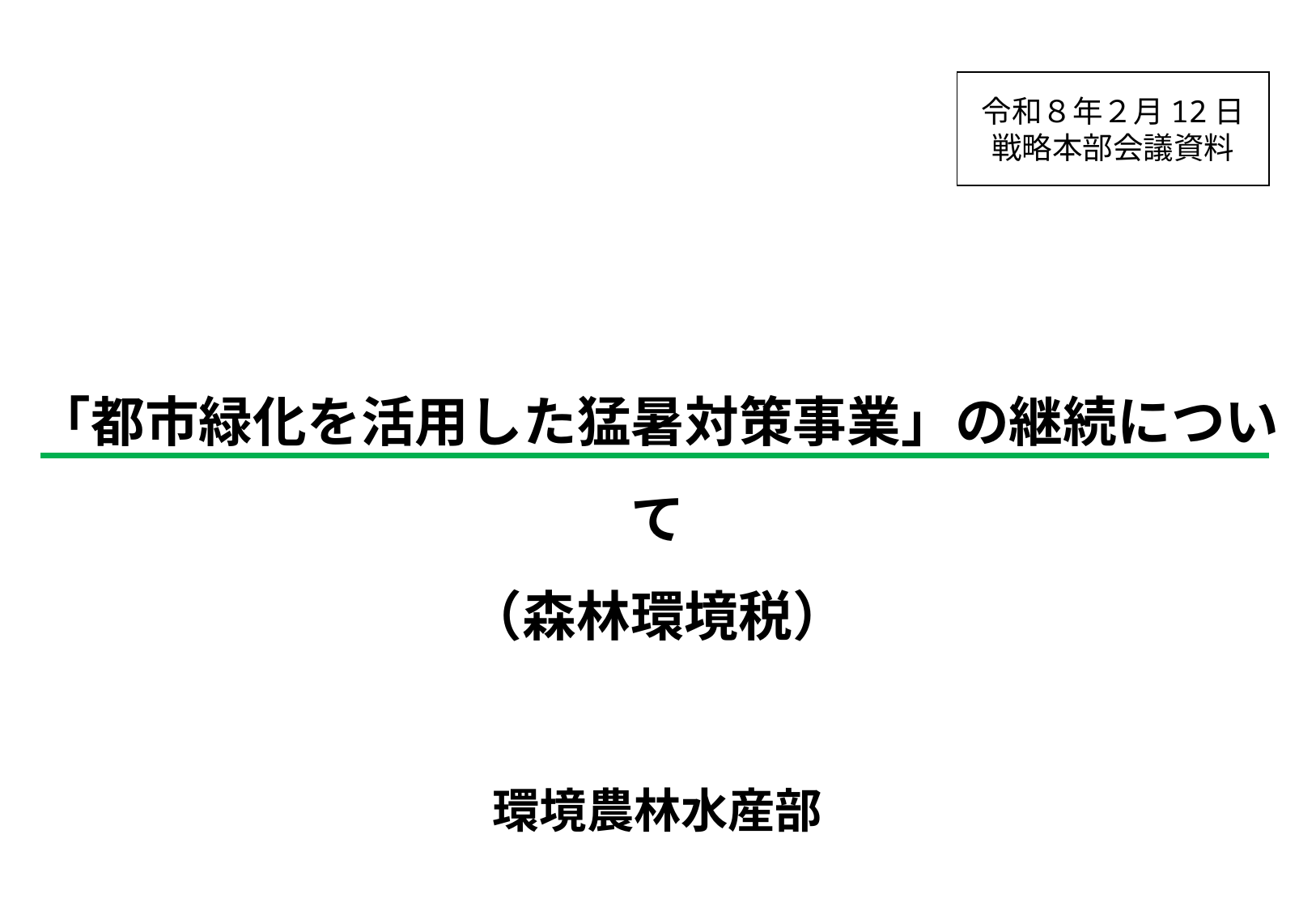

令和８年２月12日
戦略本部会議資料
「都市緑化を活用した猛暑対策事業」の継続について
（森林環境税）
環境農林水産部